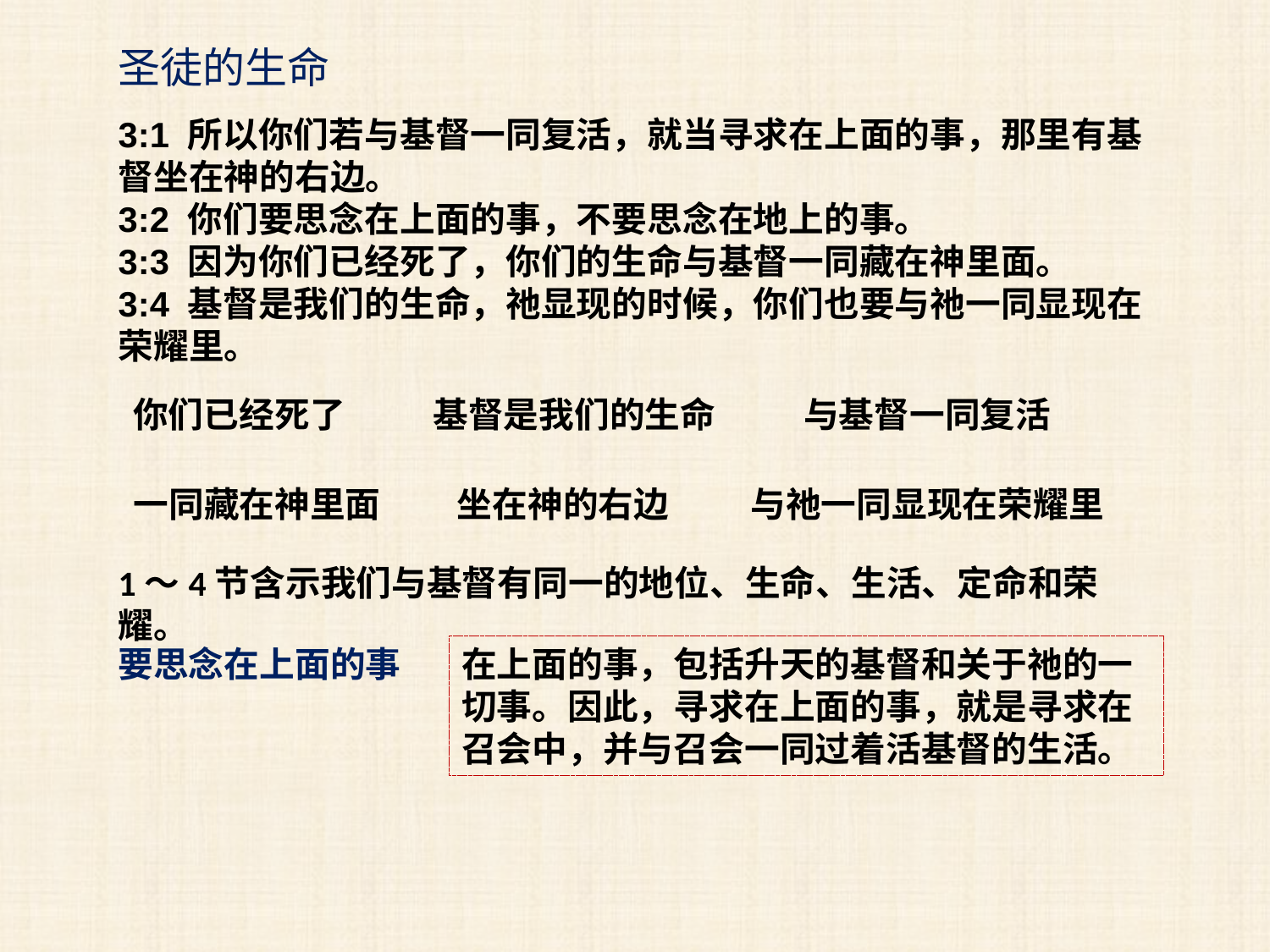

圣徒的生命
3:1 所以你们若与基督一同复活，就当寻求在上面的事，那里有基督坐在神的右边。
3:2 你们要思念在上面的事，不要思念在地上的事。
3:3 因为你们已经死了，你们的生命与基督一同藏在神里面。
3:4 基督是我们的生命，祂显现的时候，你们也要与祂一同显现在荣耀里。
你们已经死了
基督是我们的生命
与基督一同复活
一同藏在神里面
坐在神的右边
与祂一同显现在荣耀里
1～4节含示我们与基督有同一的地位、生命、生活、定命和荣耀。
要思念在上面的事
在上面的事，包括升天的基督和关于祂的一切事。因此，寻求在上面的事，就是寻求在召会中，并与召会一同过着活基督的生活。